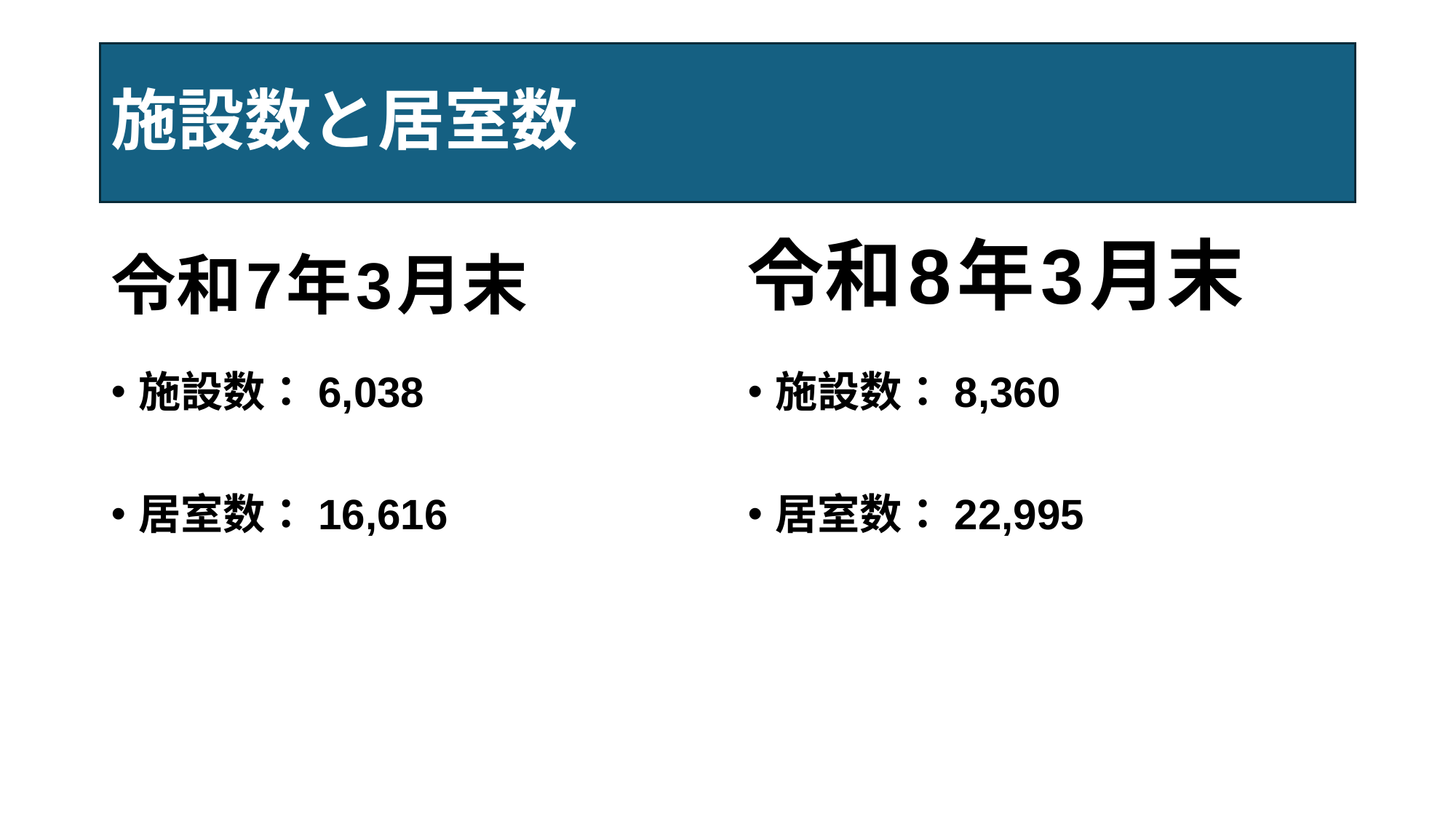

# 施設数と居室数

令和7年3月末

令和8年3月末

施設数：6,038

居室数：16,616

施設数：8,360

居室数：22,995